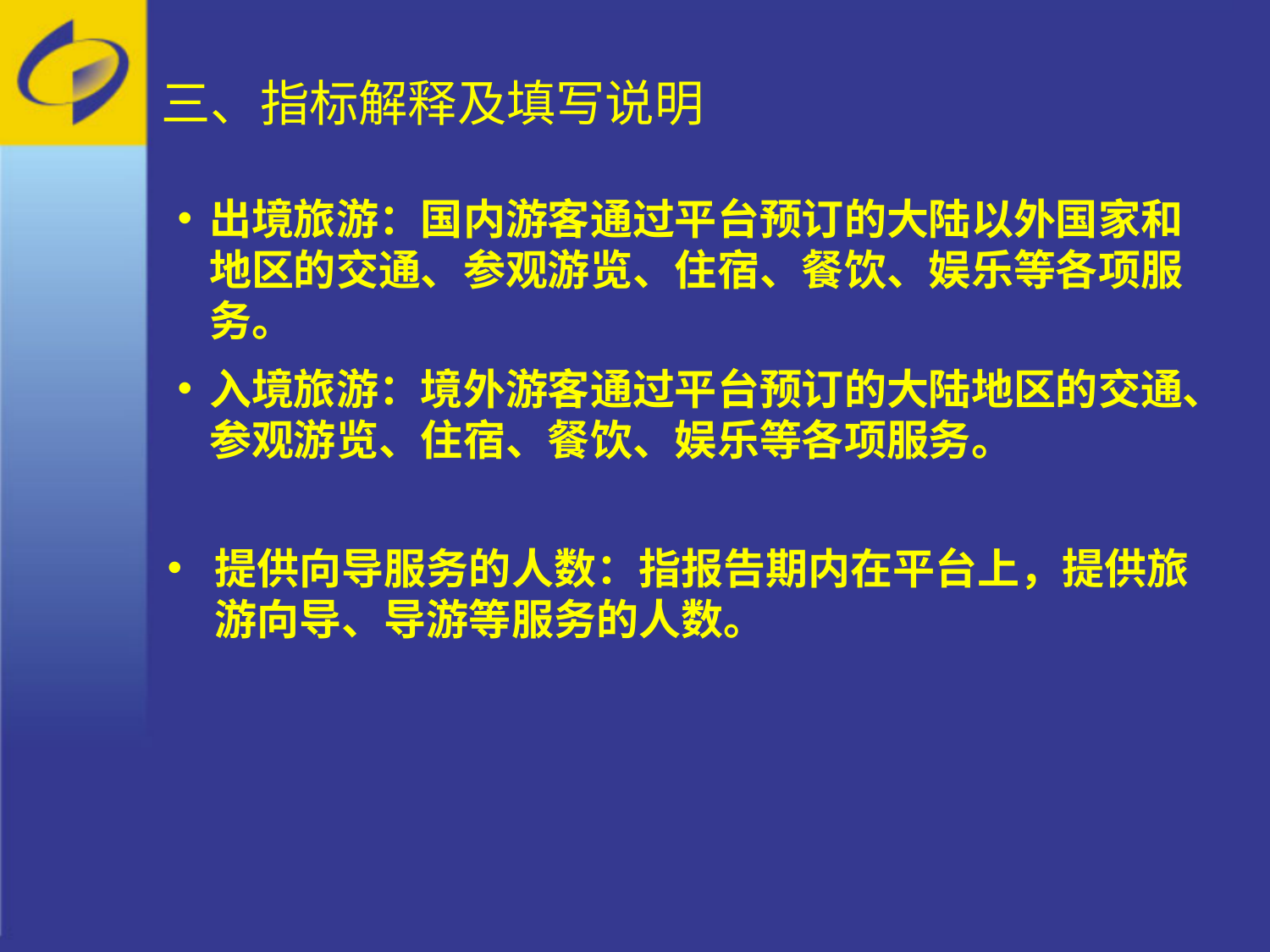

三、指标解释及填写说明
出境旅游：国内游客通过平台预订的大陆以外国家和地区的交通、参观游览、住宿、餐饮、娱乐等各项服务。
入境旅游：境外游客通过平台预订的大陆地区的交通、参观游览、住宿、餐饮、娱乐等各项服务。
提供向导服务的人数：指报告期内在平台上，提供旅游向导、导游等服务的人数。